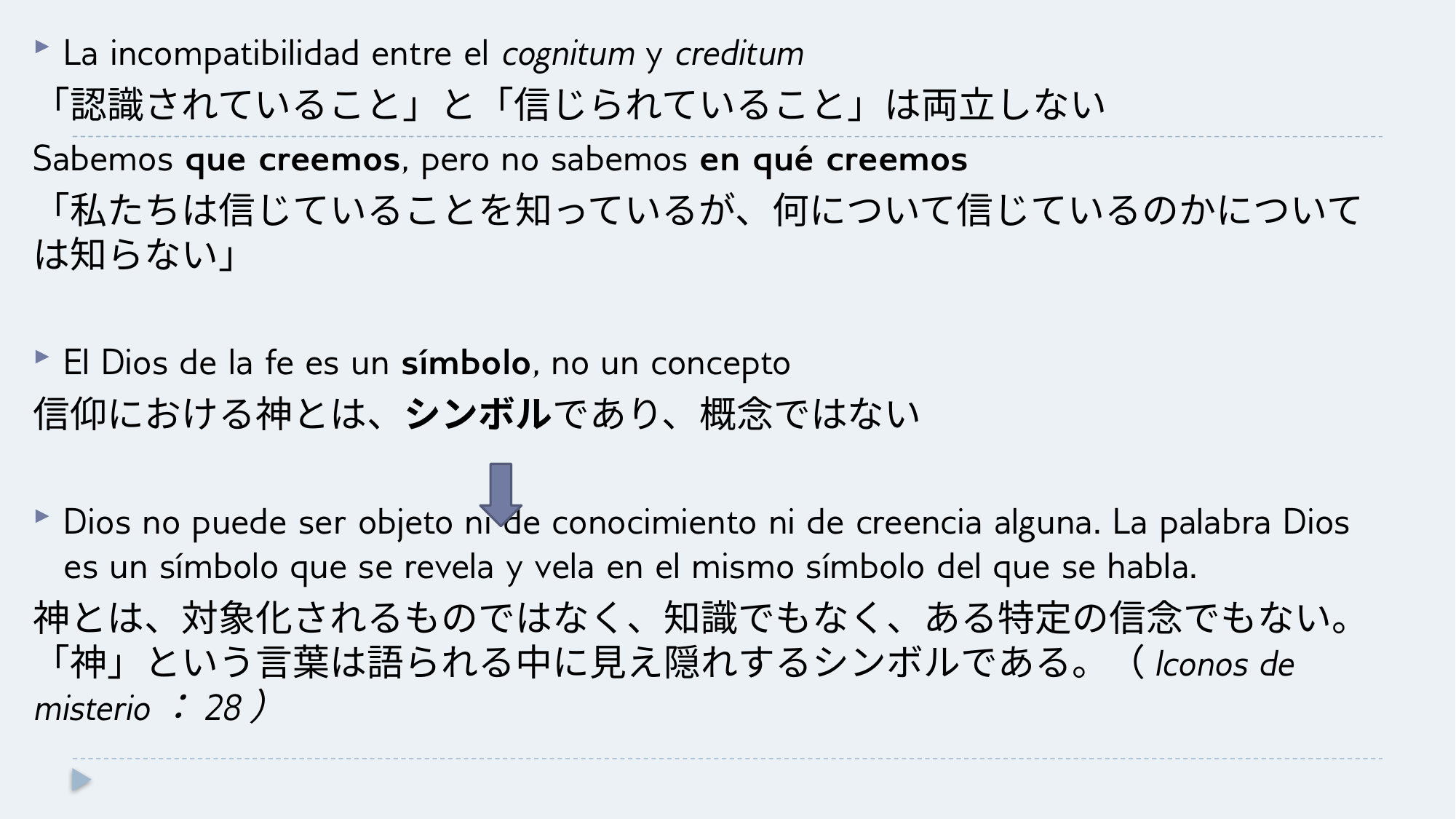

La incompatibilidad entre el cognitum y creditum
「認識されていること」と「信じられていること」は両立しない
Sabemos que creemos, pero no sabemos en qué creemos
「私たちは信じていることを知っているが、何について信じているのかについては知らない」

El Dios de la fe es un símbolo, no un concepto
信仰における神とは、シンボルであり、概念ではない

Dios no puede ser objeto ni de conocimiento ni de creencia alguna. La palabra Dios es un símbolo que se revela y vela en el mismo símbolo del que se habla.
神とは、対象化されるものではなく、知識でもなく、ある特定の信念でもない。「神」という言葉は語られる中に見え隠れするシンボルである。（Iconos de misterio：28）